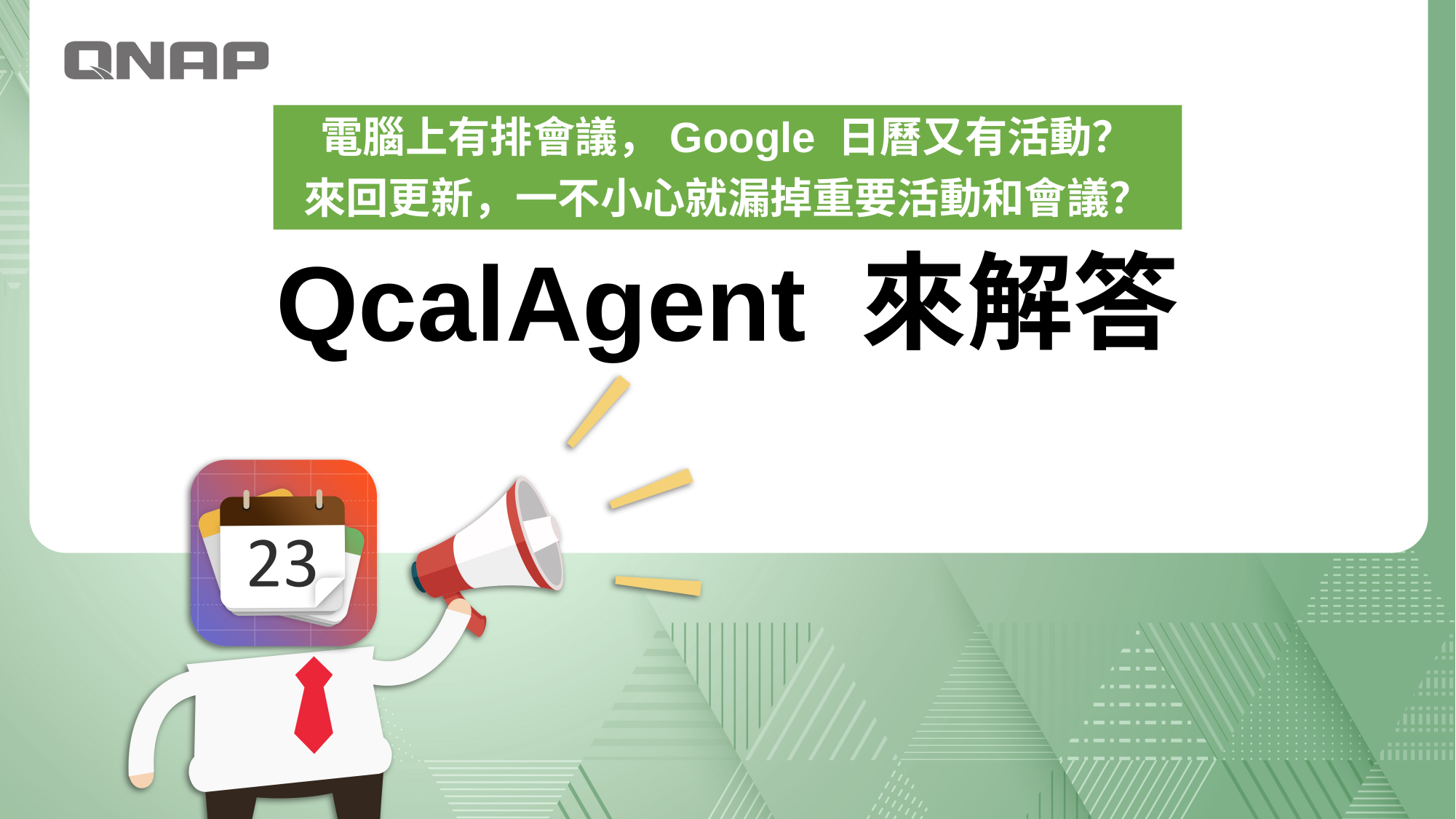

電腦上有排會議，Google 日曆又有活動？
來回更新，一不小心就漏掉重要活動和會議？
# QcalAgent 來解答